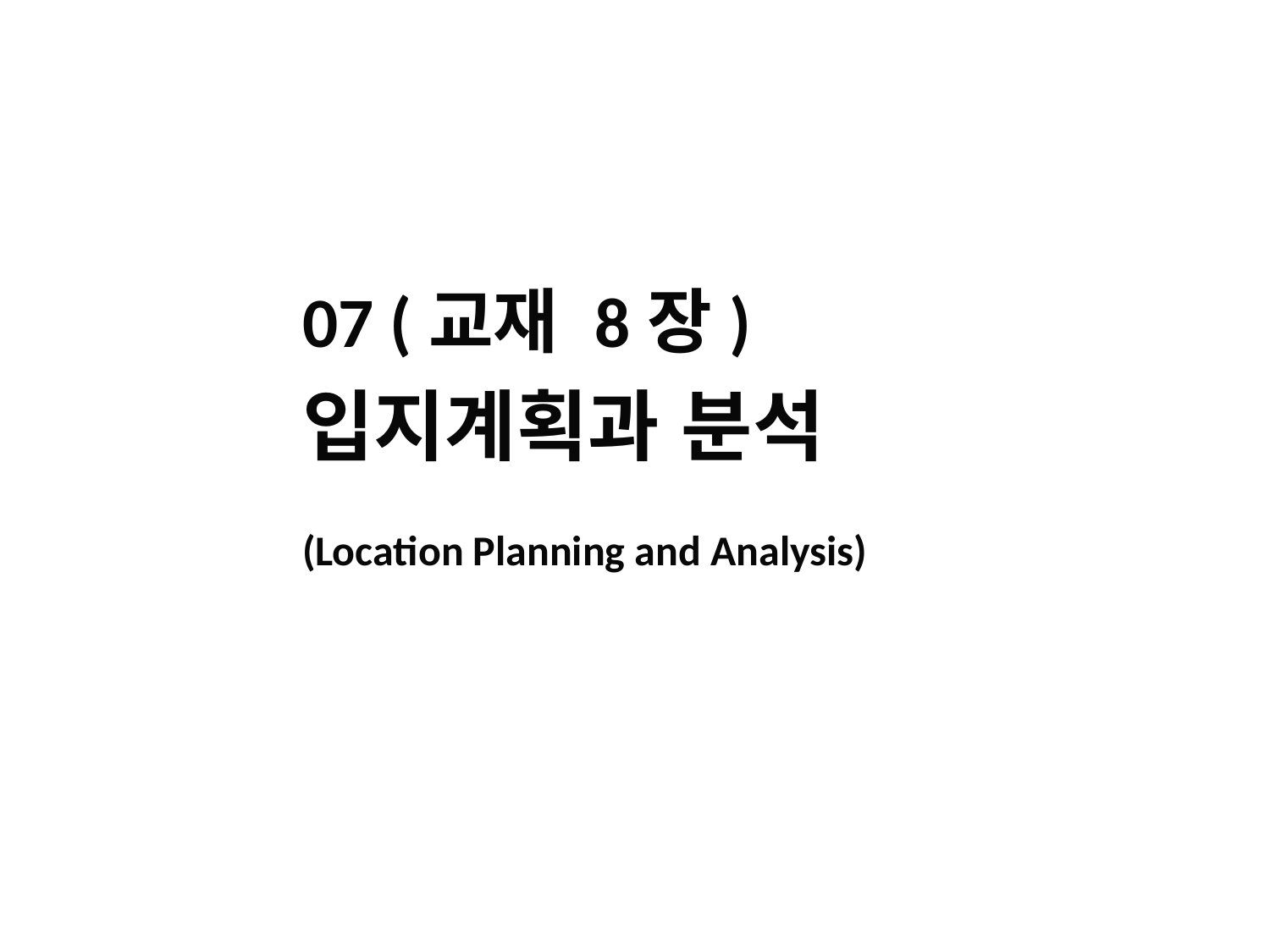

07 (교재 8장)
입지계획과 분석
(Location Planning and Analysis)